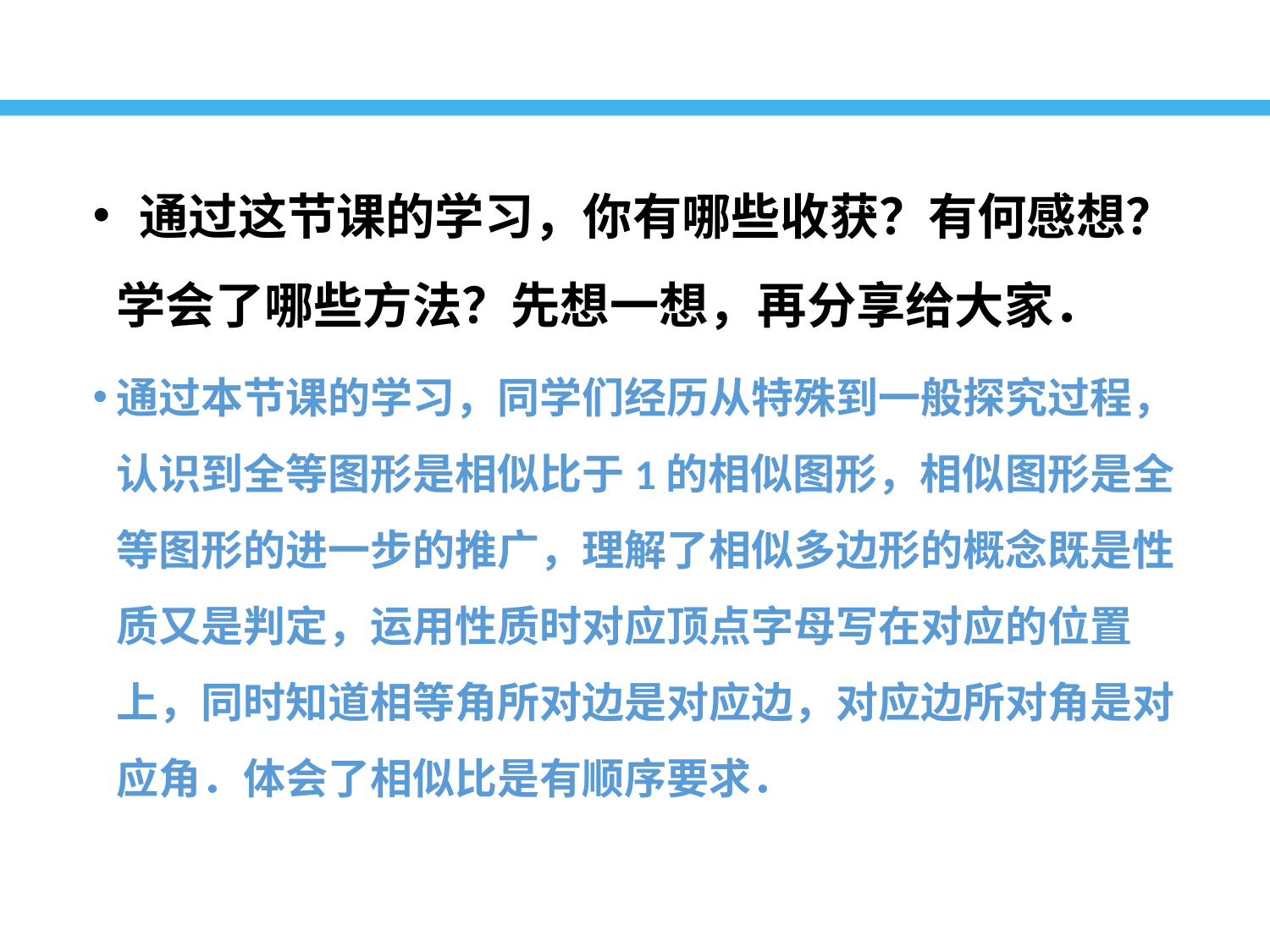

通过这节课的学习，你有哪些收获？有何感想？学会了哪些方法？先想一想，再分享给大家．
通过本节课的学习，同学们经历从特殊到一般探究过程，认识到全等图形是相似比于1的相似图形，相似图形是全等图形的进一步的推广，理解了相似多边形的概念既是性质又是判定，运用性质时对应顶点字母写在对应的位置上，同时知道相等角所对边是对应边，对应边所对角是对应角．体会了相似比是有顺序要求．